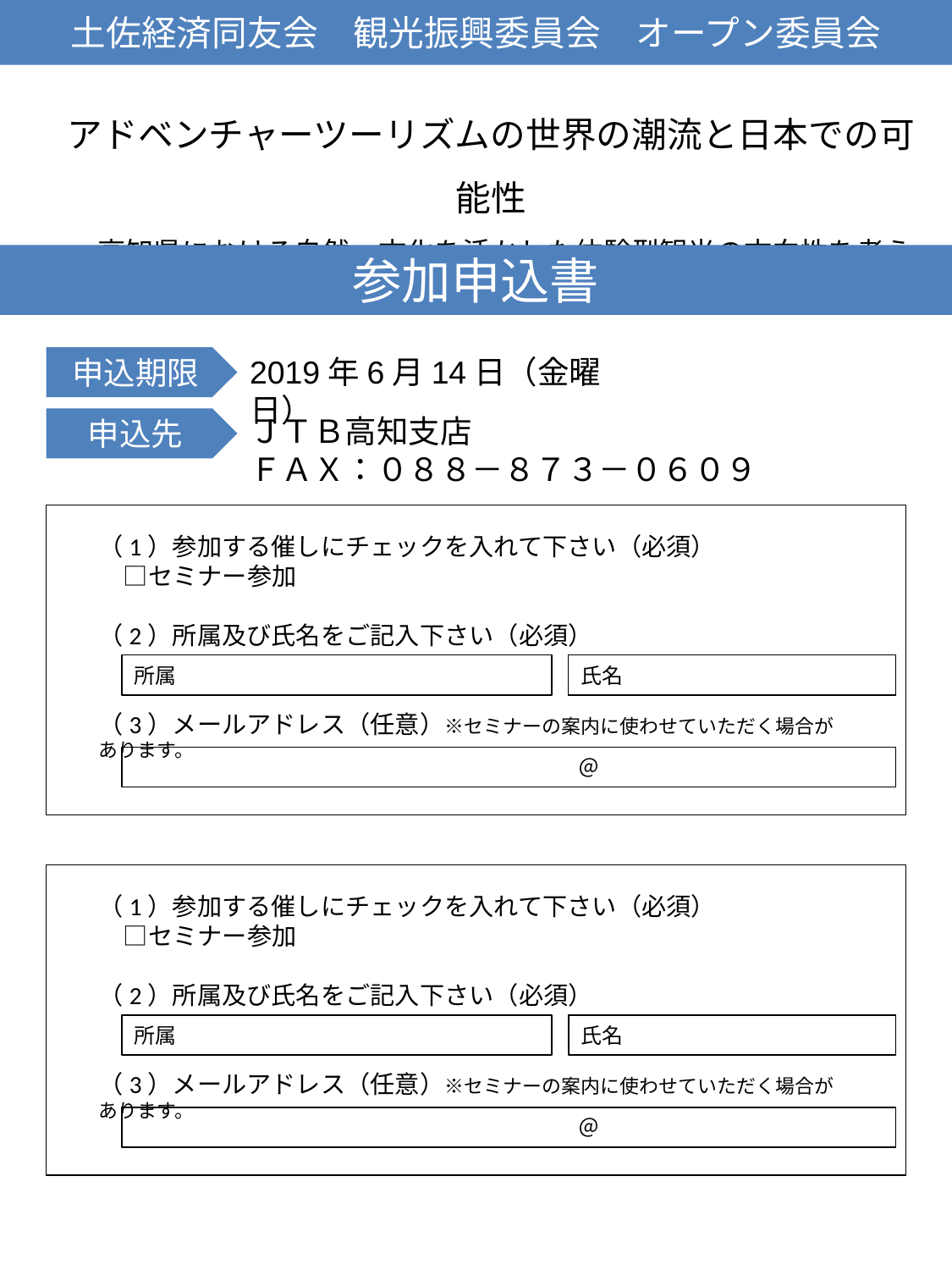

土佐経済同友会　観光振興委員会　オープン委員会
アドベンチャーツーリズムの世界の潮流と日本での可能性
～高知県における自然・文化を活かした体験型観光の方向性を考える～
参加申込書
2019年6月14日（金曜日）
申込期限
ＪＴＢ高知支店
ＦＡＸ：０８８－８７３－０６０９
申込先

（1）参加する催しにチェックを入れて下さい（必須）
　□セミナー参加

（2）所属及び氏名をご記入下さい（必須）

（3）メールアドレス（任意）※セミナーの案内に使わせていただく場合があります。
所属
氏名
　　　　　　　　　　　　　　　　　　　　　＠

（1）参加する催しにチェックを入れて下さい（必須）
　□セミナー参加

（2）所属及び氏名をご記入下さい（必須）

（3）メールアドレス（任意）※セミナーの案内に使わせていただく場合があります。
所属
氏名
　　　　　　　　　　　　　　　　　　　　　＠